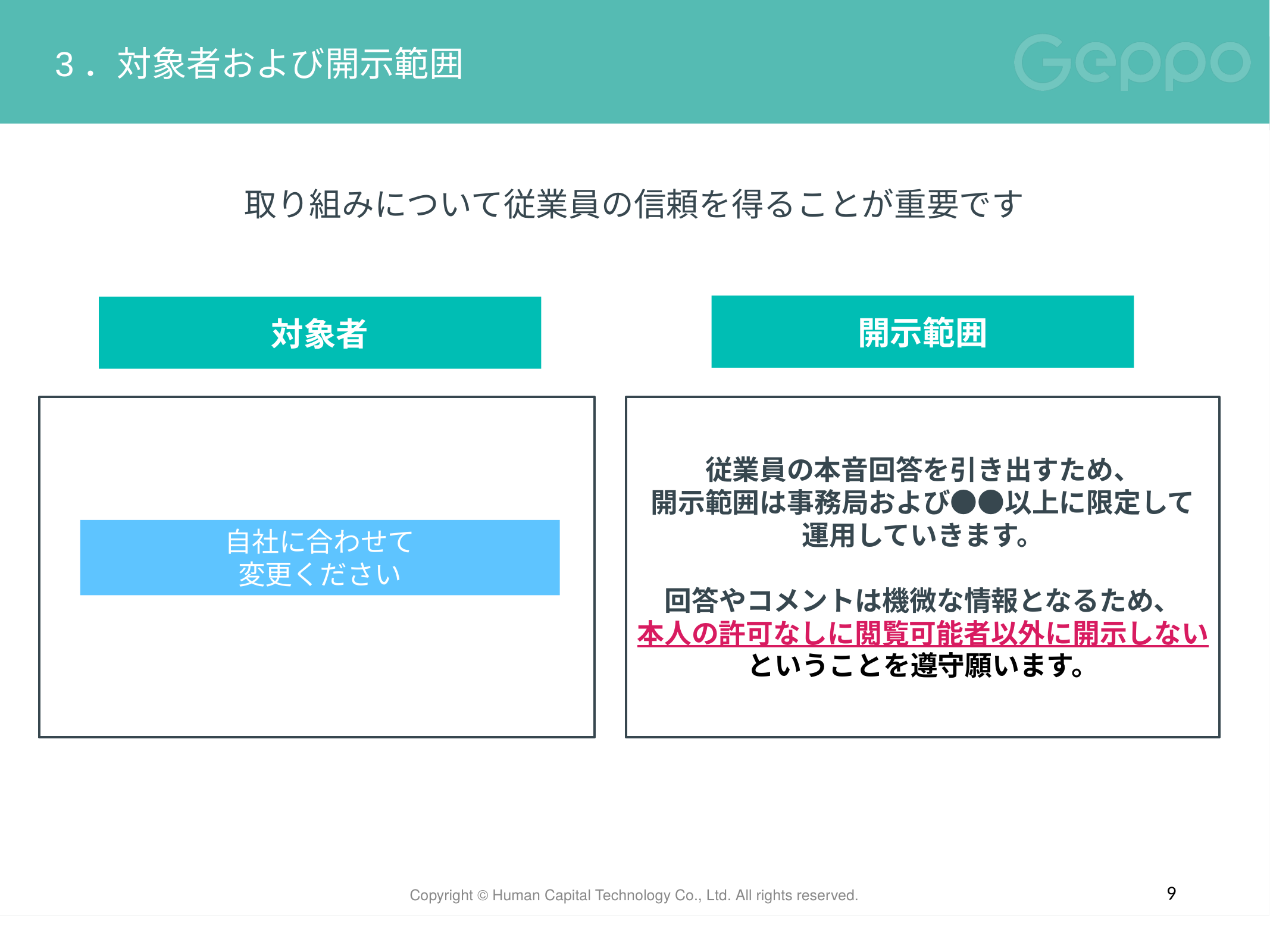

# 3．対象者および開示範囲
取り組みについて従業員の信頼を得ることが重要です
開示範囲
対象者

従業員の本音回答を引き出すため、
開示範囲は事務局および●●以上に限定して
運用していきます。

回答やコメントは機微な情報となるため、
本人の許可なしに閲覧可能者以外に開示しない
ということを遵守願います。
自社に合わせて
変更ください